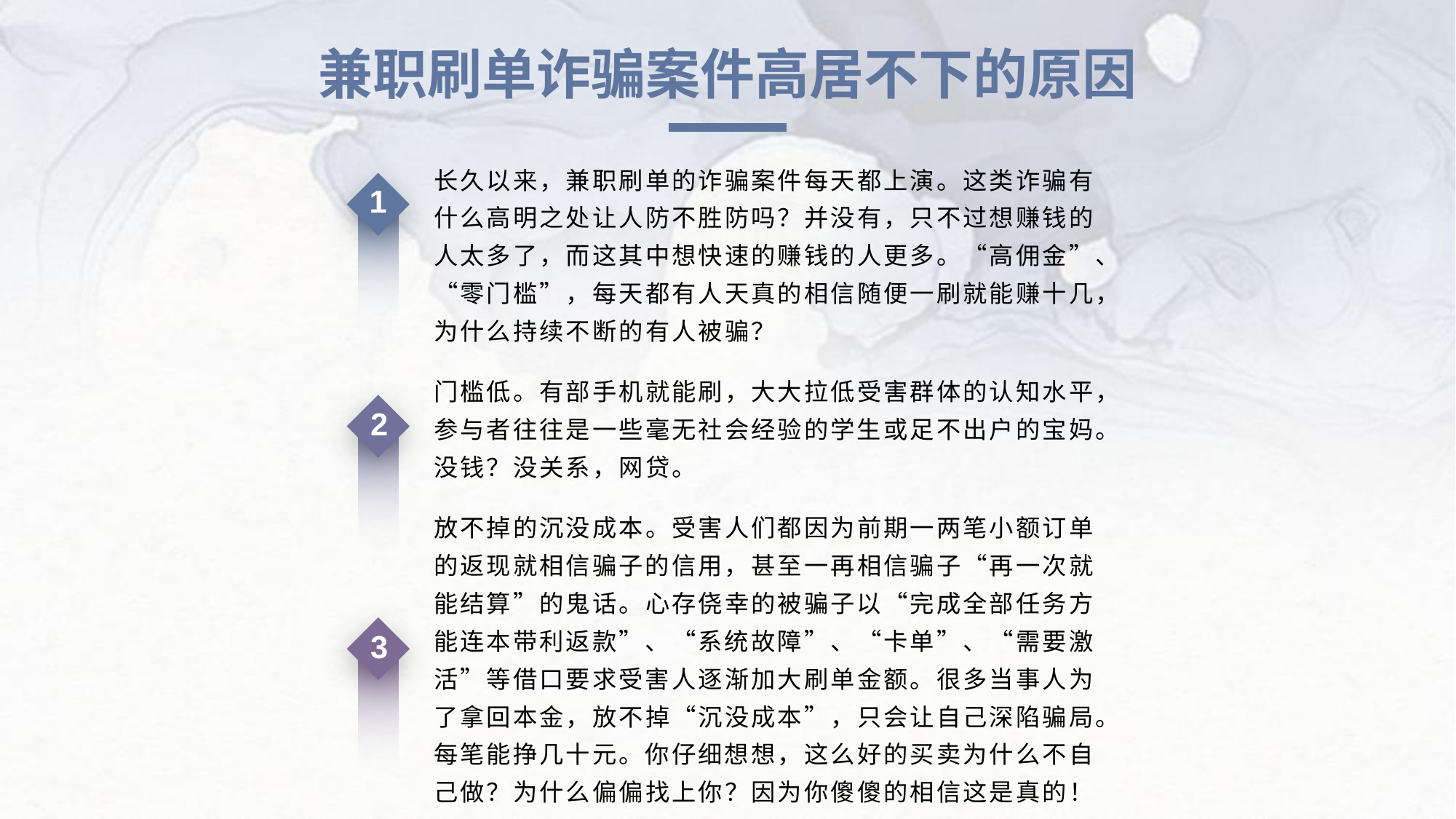

兼职刷单诈骗案件高居不下的原因
长久以来，兼职刷单的诈骗案件每天都上演。这类诈骗有什么高明之处让人防不胜防吗？并没有，只不过想赚钱的人太多了，而这其中想快速的赚钱的人更多。“高佣金”、“零门槛”，每天都有人天真的相信随便一刷就能赚十几，为什么持续不断的有人被骗？

1

门槛低。有部手机就能刷，大大拉低受害群体的认知水平，参与者往往是一些毫无社会经验的学生或足不出户的宝妈。没钱？没关系，网贷。

2

放不掉的沉没成本。受害人们都因为前期一两笔小额订单的返现就相信骗子的信用，甚至一再相信骗子“再一次就能结算”的鬼话。心存侥幸的被骗子以“完成全部任务方能连本带利返款”、“系统故障”、“卡单”、“需要激活”等借口要求受害人逐渐加大刷单金额。很多当事人为了拿回本金，放不掉“沉没成本”，只会让自己深陷骗局。每笔能挣几十元。你仔细想想，这么好的买卖为什么不自己做？为什么偏偏找上你？因为你傻傻的相信这是真的！

3